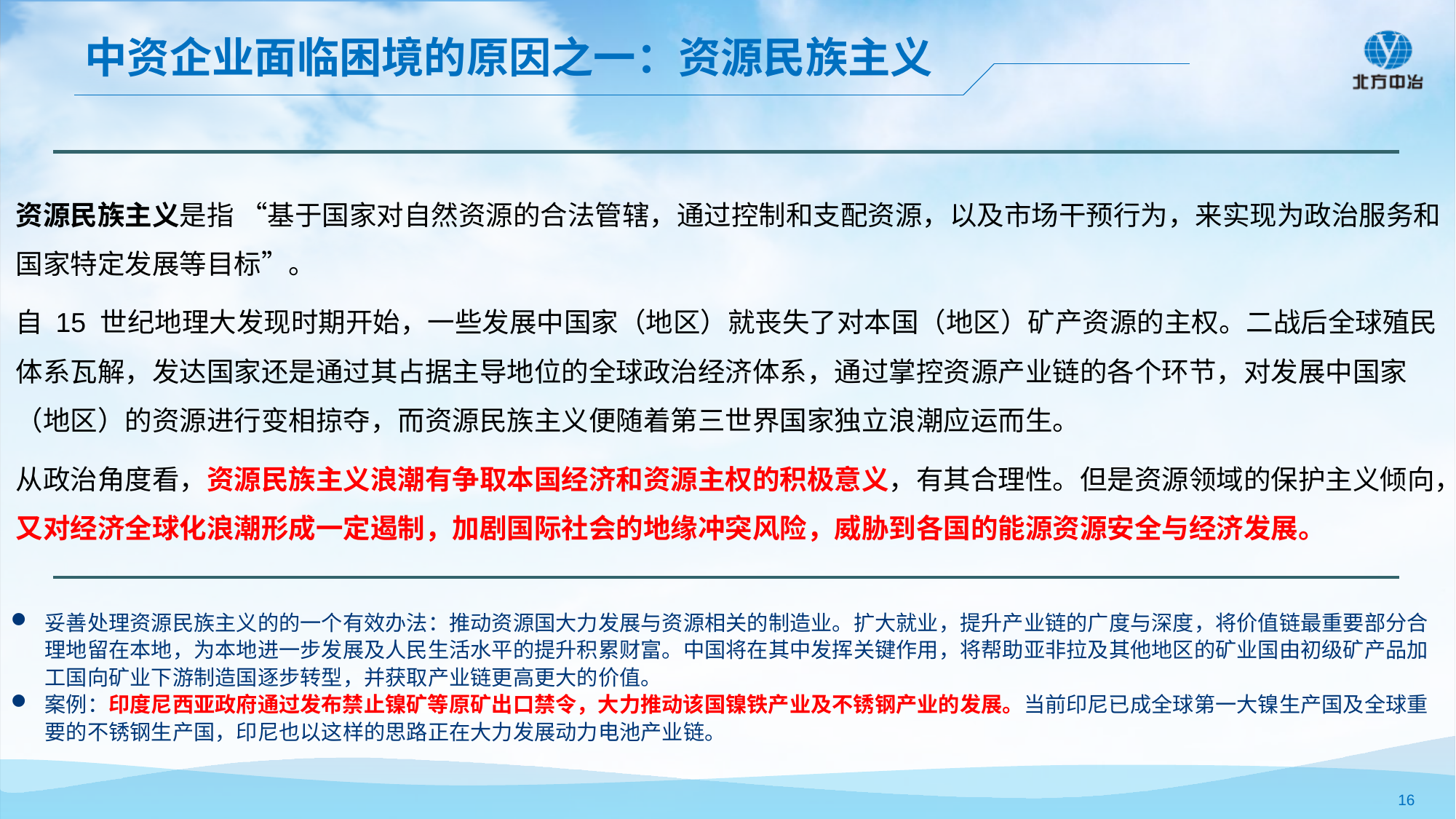

# 中资企业面临困境的原因之一：资源民族主义
资源民族主义是指 “基于国家对自然资源的合法管辖，通过控制和支配资源，以及市场干预行为，来实现为政治服务和国家特定发展等目标”。
自 15 世纪地理大发现时期开始，一些发展中国家（地区）就丧失了对本国（地区）矿产资源的主权。二战后全球殖民体系瓦解，发达国家还是通过其占据主导地位的全球政治经济体系，通过掌控资源产业链的各个环节，对发展中国家（地区）的资源进行变相掠夺，而资源民族主义便随着第三世界国家独立浪潮应运而生。
从政治角度看，资源民族主义浪潮有争取本国经济和资源主权的积极意义，有其合理性。但是资源领域的保护主义倾向，又对经济全球化浪潮形成一定遏制，加剧国际社会的地缘冲突风险，威胁到各国的能源资源安全与经济发展。
妥善处理资源民族主义的的一个有效办法：推动资源国大力发展与资源相关的制造业。扩大就业，提升产业链的广度与深度，将价值链最重要部分合理地留在本地，为本地进一步发展及人民生活水平的提升积累财富。中国将在其中发挥关键作用，将帮助亚非拉及其他地区的矿业国由初级矿产品加工国向矿业下游制造国逐步转型，并获取产业链更高更大的价值。
案例：印度尼西亚政府通过发布禁止镍矿等原矿出口禁令，大力推动该国镍铁产业及不锈钢产业的发展。当前印尼已成全球第一大镍生产国及全球重要的不锈钢生产国，印尼也以这样的思路正在大力发展动力电池产业链。